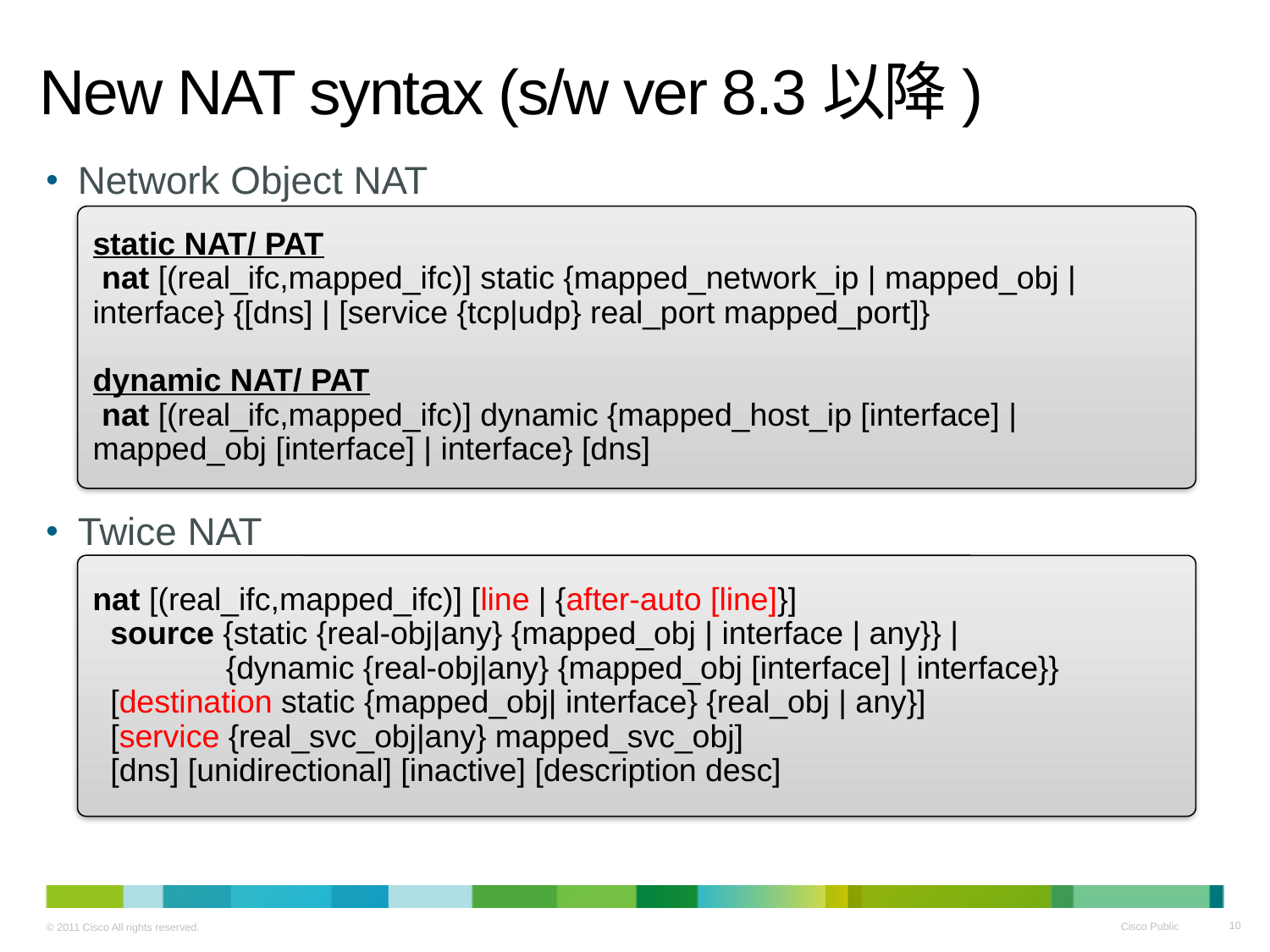

# New NAT syntax (s/w ver 8.3以降)
Network Object NAT

Twice NAT
static NAT/ PAT
 nat [(real_ifc,mapped_ifc)] static {mapped_network_ip | mapped_obj | interface} {[dns] | [service {tcp|udp} real_port mapped_port]}

dynamic NAT/ PAT
 nat [(real_ifc,mapped_ifc)] dynamic {mapped_host_ip [interface] | mapped_obj [interface] | interface} [dns]
nat [(real_ifc,mapped_ifc)] [line | {after-auto [line]}]
  source {static {real-obj|any} {mapped_obj | interface | any}} |
               {dynamic {real-obj|any} {mapped_obj [interface] | interface}}
  [destination static {mapped_obj| interface} {real_obj | any}]
  [service {real_svc_obj|any} mapped_svc_obj]
  [dns] [unidirectional] [inactive] [description desc]